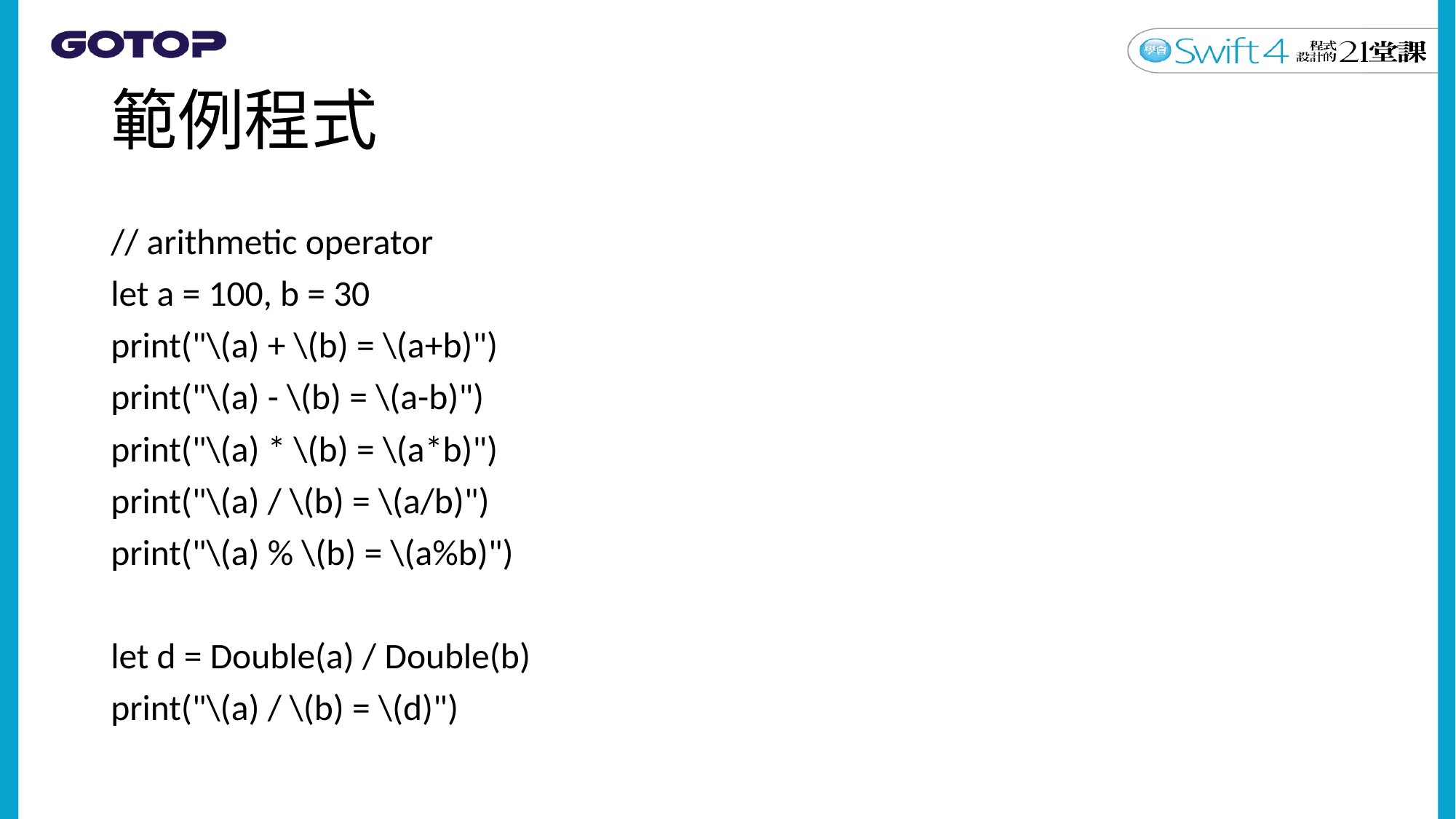

# 範例程式
// arithmetic operator
let a = 100, b = 30
print("\(a) + \(b) = \(a+b)")
print("\(a) - \(b) = \(a-b)")
print("\(a) * \(b) = \(a*b)")
print("\(a) / \(b) = \(a/b)")
print("\(a) % \(b) = \(a%b)")

let d = Double(a) / Double(b)
print("\(a) / \(b) = \(d)")